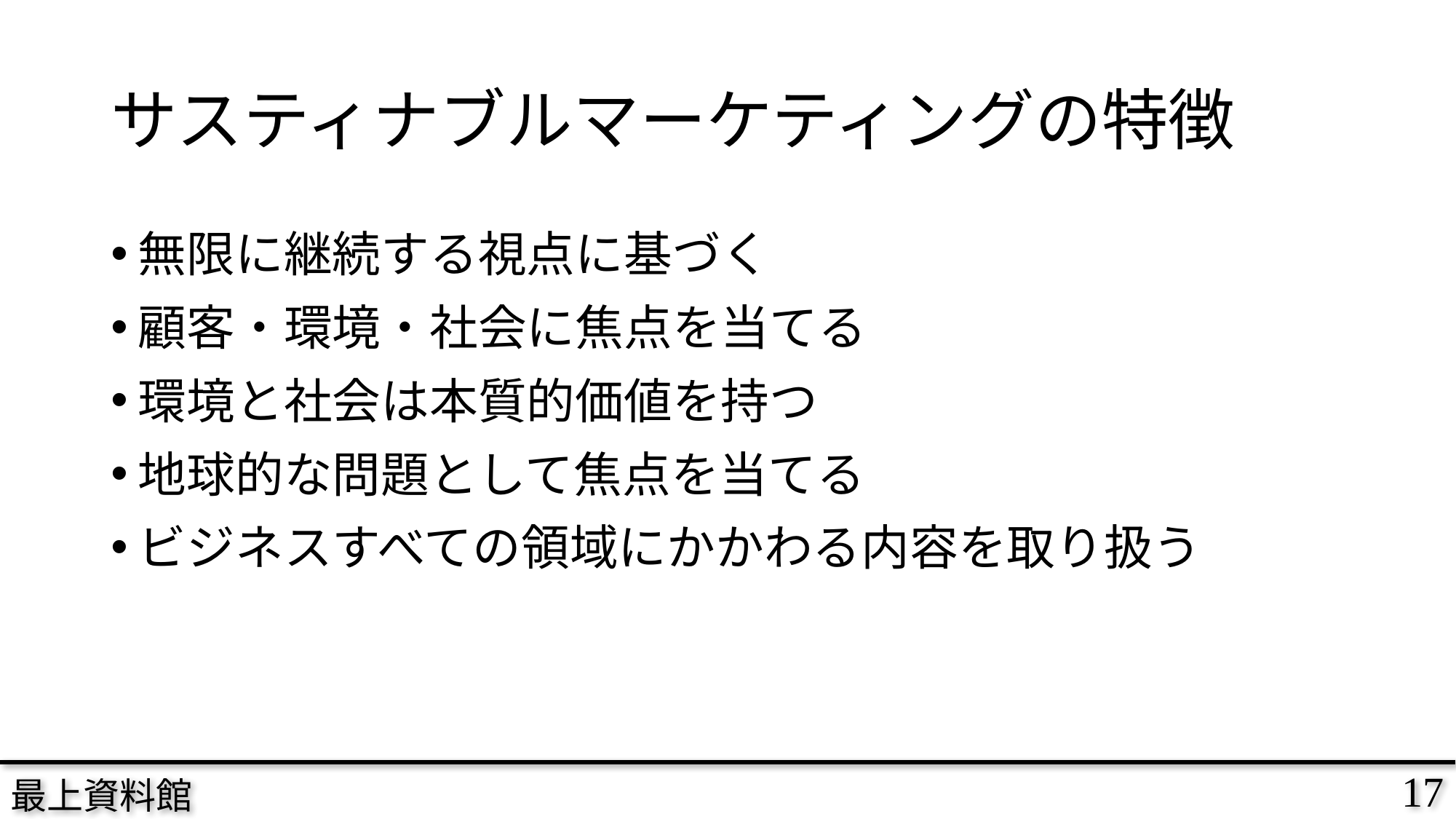

# サスティナブルマーケティングの特徴
無限に継続する視点に基づく
顧客・環境・社会に焦点を当てる
環境と社会は本質的価値を持つ
地球的な問題として焦点を当てる
ビジネスすべての領域にかかわる内容を取り扱う